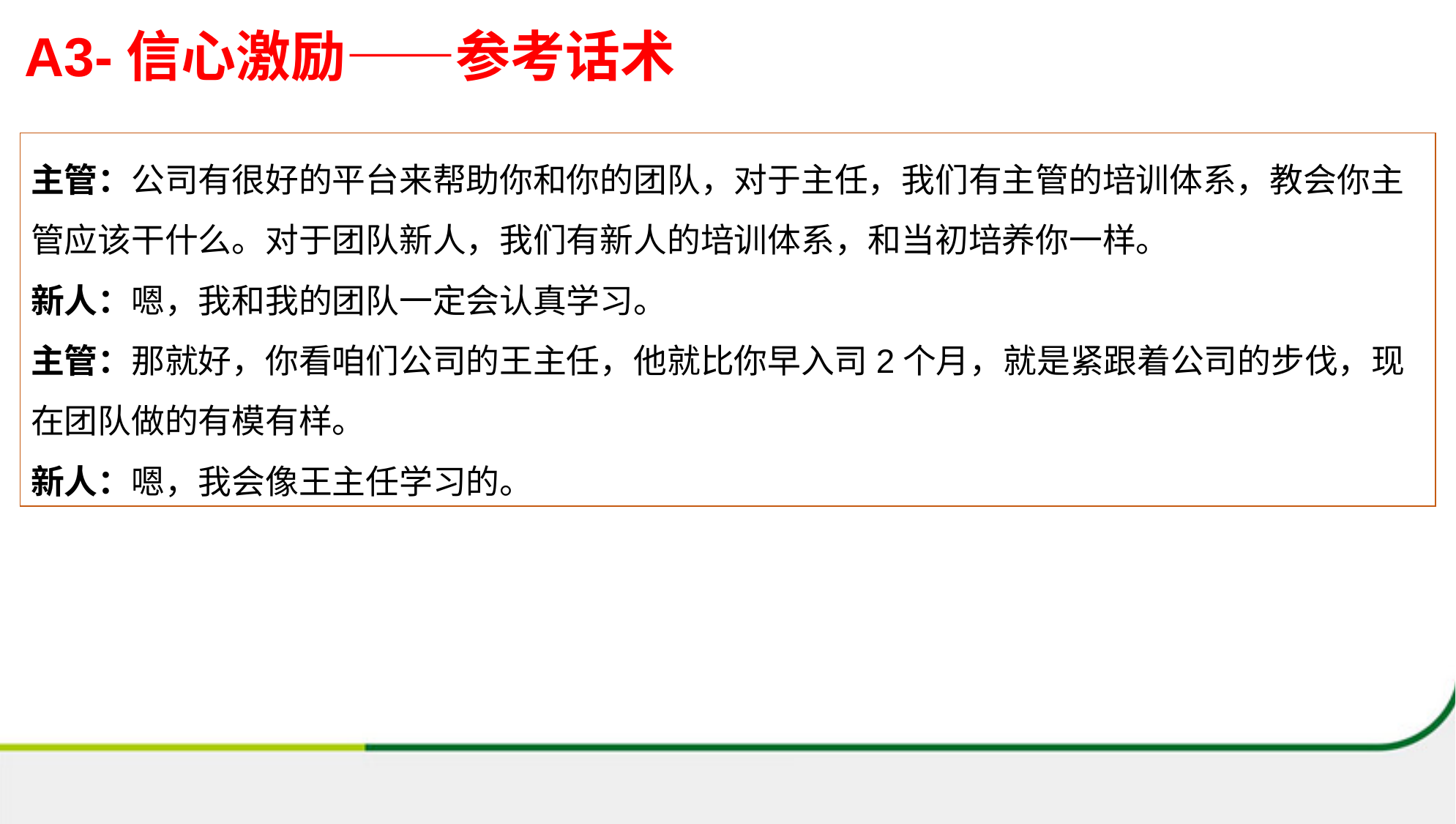

# A3-信心激励——参考话术
主管：公司有很好的平台来帮助你和你的团队，对于主任，我们有主管的培训体系，教会你主管应该干什么。对于团队新人，我们有新人的培训体系，和当初培养你一样。
新人：嗯，我和我的团队一定会认真学习。
主管：那就好，你看咱们公司的王主任，他就比你早入司2个月，就是紧跟着公司的步伐，现在团队做的有模有样。
新人：嗯，我会像王主任学习的。